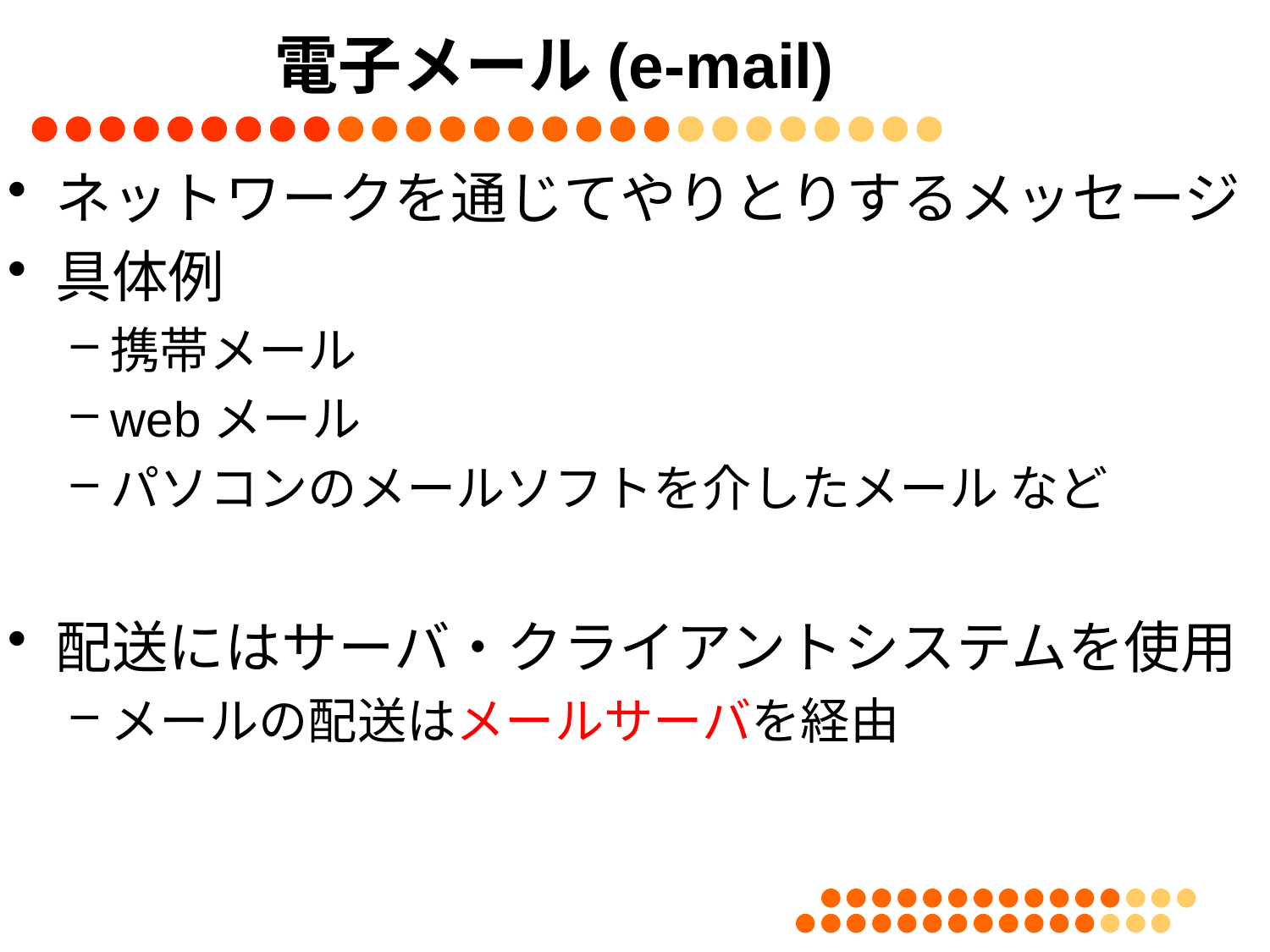

# 電子メール(e-mail)
ネットワークを通じてやりとりするメッセージ
具体例
携帯メール
webメール
パソコンのメールソフトを介したメール など

配送にはサーバ・クライアントシステムを使用
メールの配送はメールサーバを経由